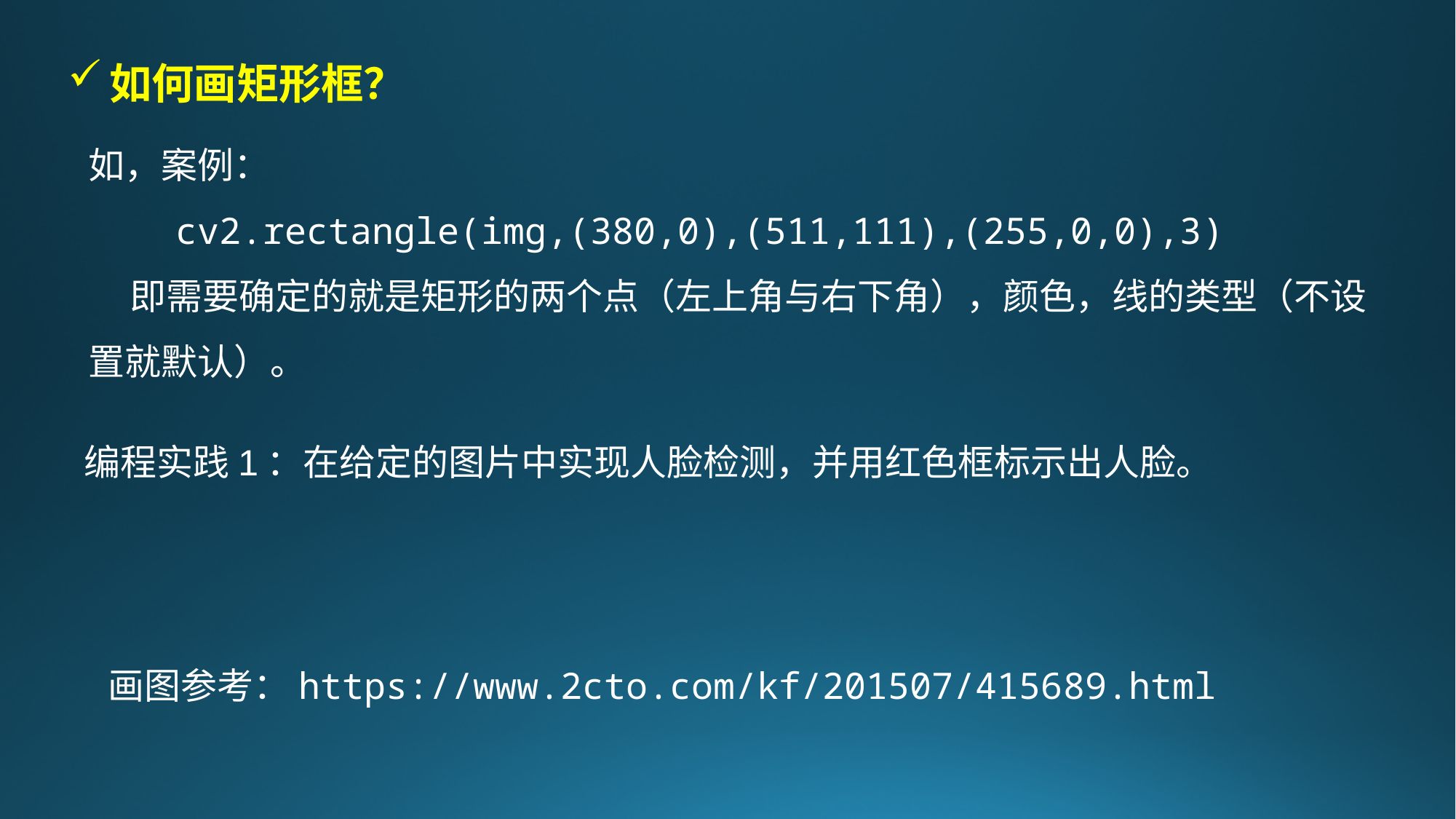

如何画矩形框？
如，案例：
    cv2.rectangle(img,(380,0),(511,111),(255,0,0),3)
    即需要确定的就是矩形的两个点（左上角与右下角），颜色，线的类型（不设置就默认）。
编程实践1：在给定的图片中实现人脸检测，并用红色框标示出人脸。
画图参考：https://www.2cto.com/kf/201507/415689.html